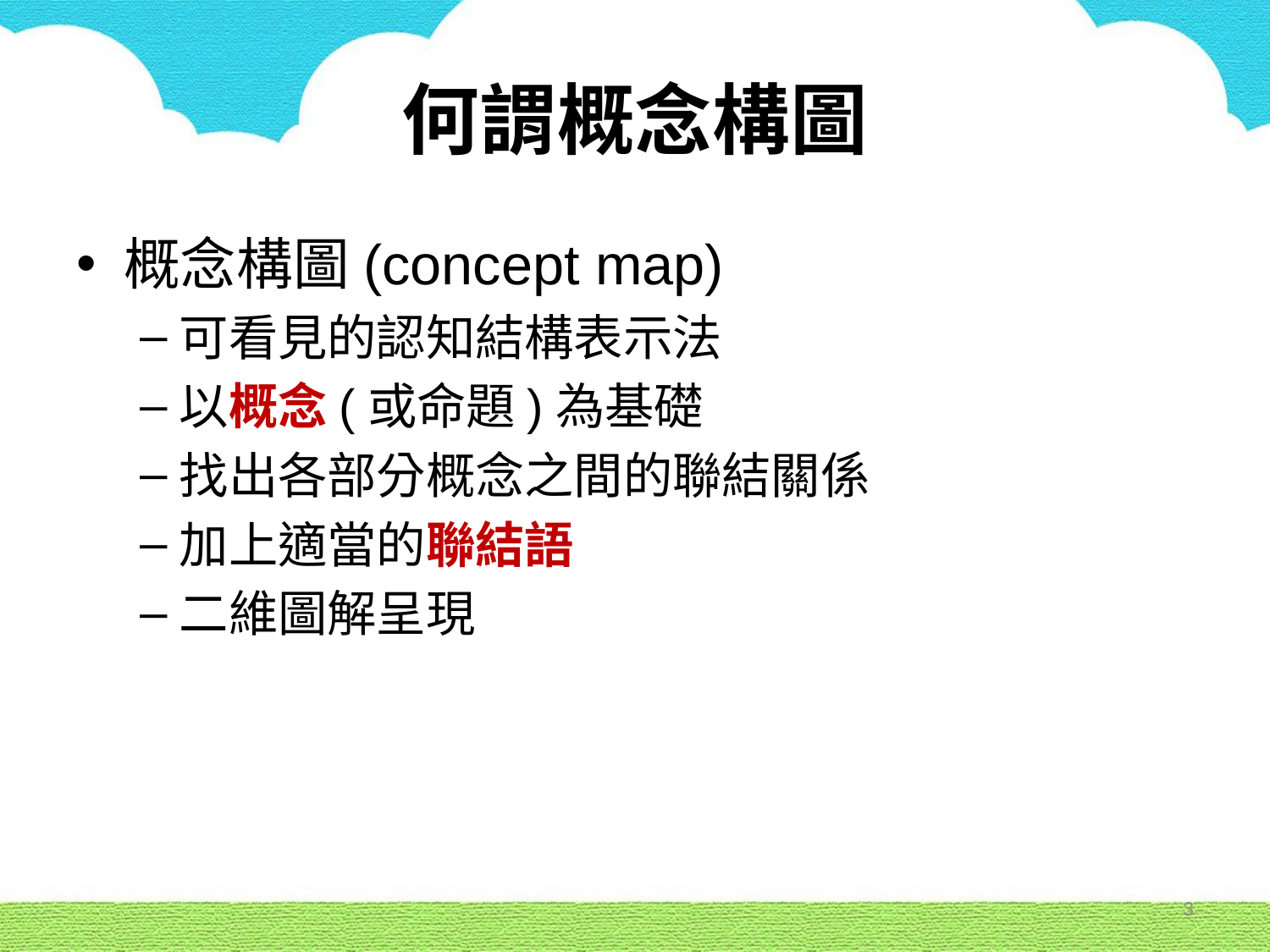

# 何謂概念構圖
概念構圖(concept map)
可看見的認知結構表示法
以概念(或命題)為基礎
找出各部分概念之間的聯結關係
加上適當的聯結語
二維圖解呈現
3